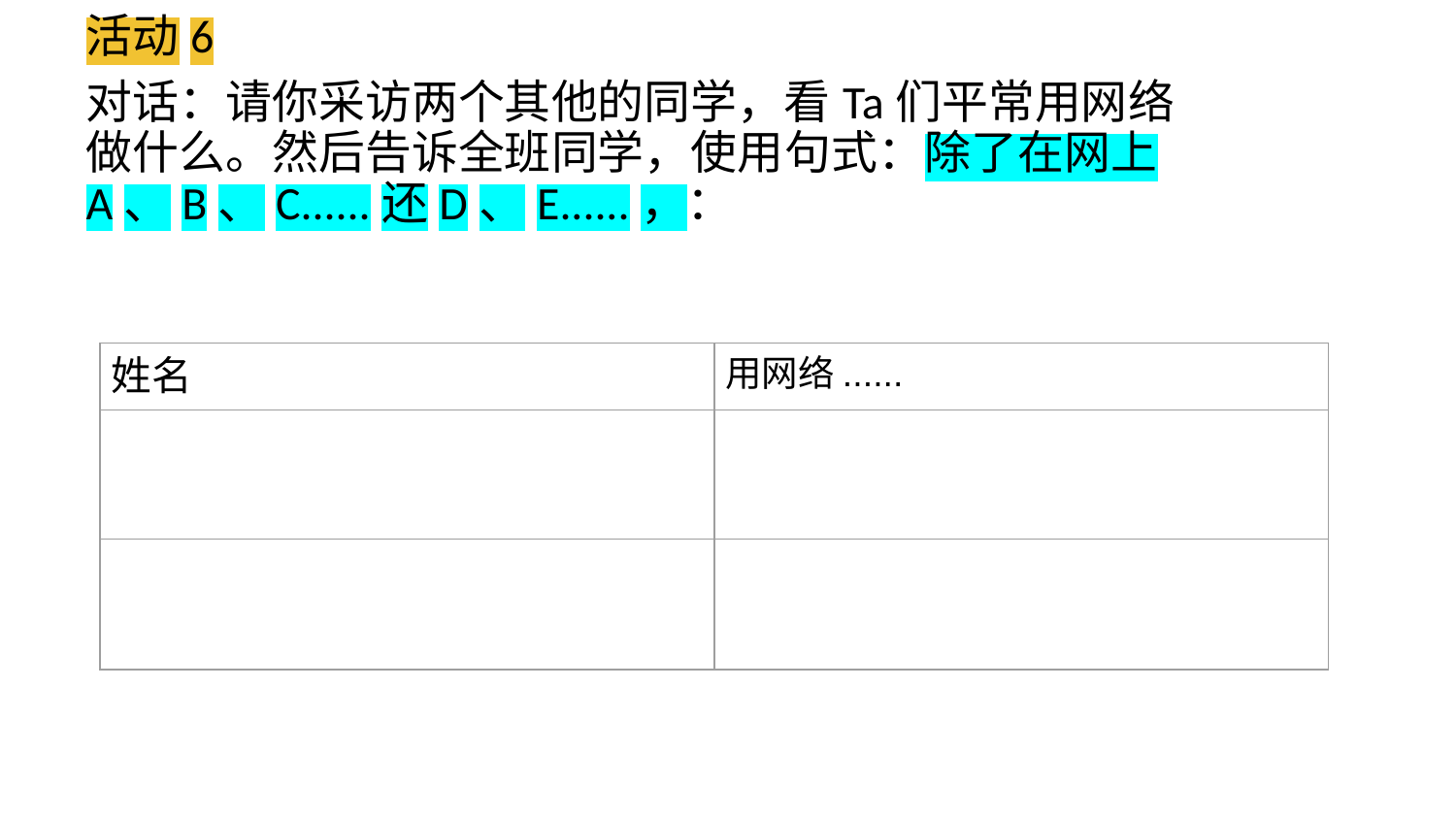

# 活动6
对话：请你采访两个其他的同学，看Ta们平常用网络做什么。然后告诉全班同学，使用句式：除了在网上A、B、C......还D、E......，：

| 姓名 | 用网络...... |
| --- | --- |
|  |  |
|  |  |